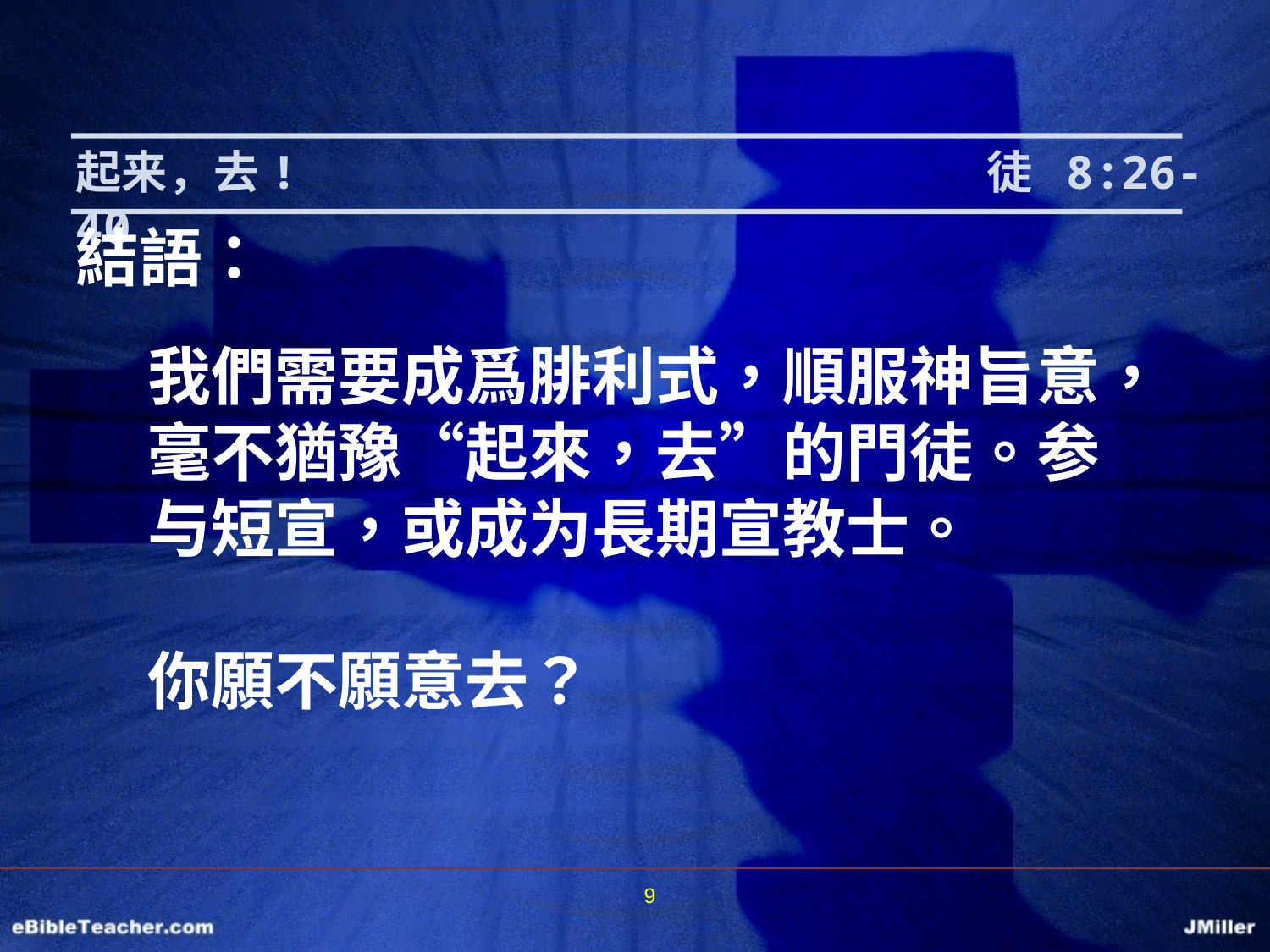

起来，去!					     徒 8:26-40
結語：

	我們需要成爲腓利式，順服神旨意，毫不猶豫“起來，去”的門徒。参与短宣，或成为長期宣教士。

	你願不願意去？